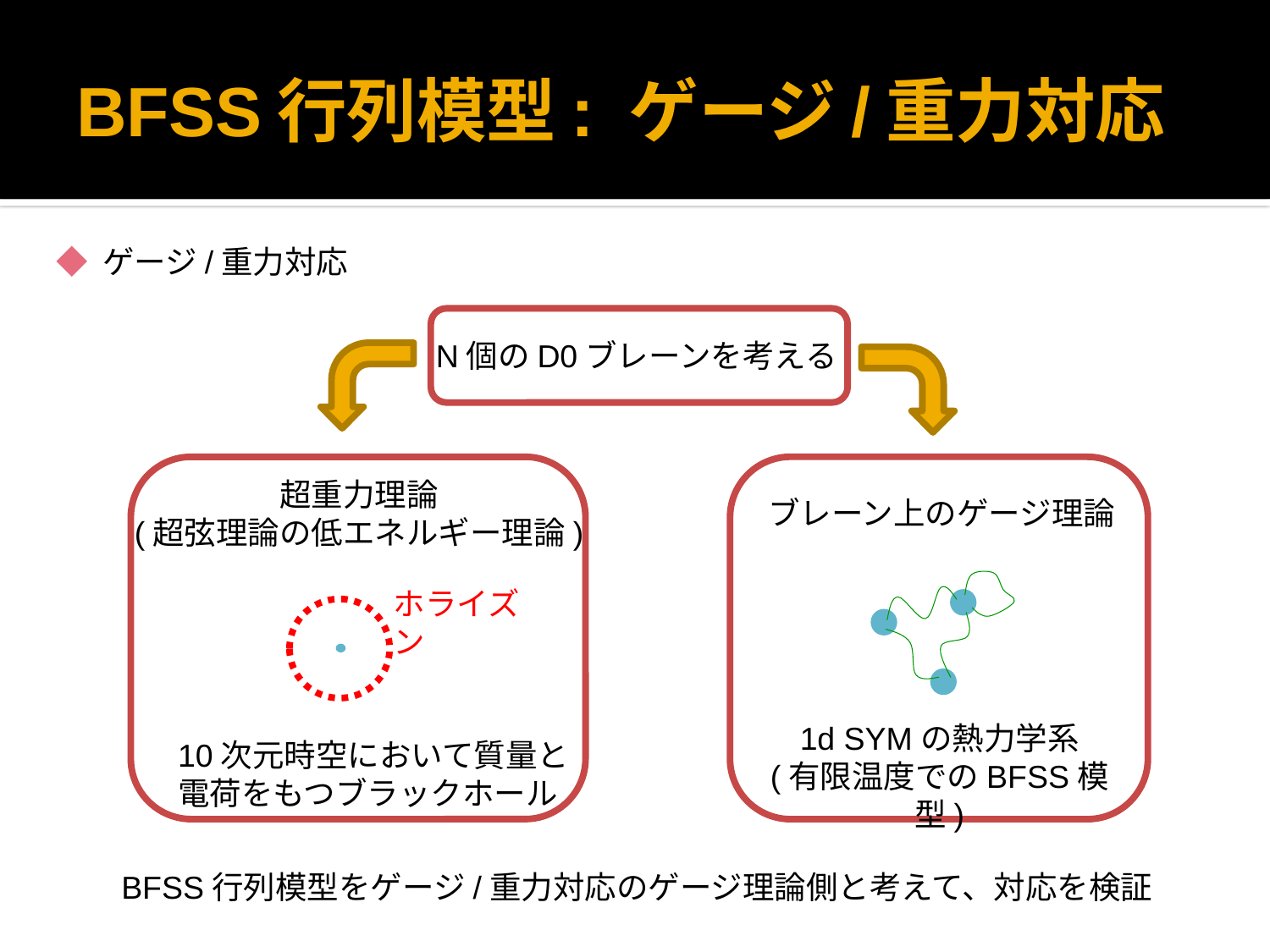

# BFSS行列模型: ゲージ/重力対応
◆ ゲージ/重力対応

N個のD0ブレーンを考える

超重力理論
(超弦理論の低エネルギー理論)
ブレーン上のゲージ理論

ホライズン

1d SYMの熱力学系
(有限温度でのBFSS模型)
10次元時空において質量と電荷をもつブラックホール
BFSS行列模型をゲージ/重力対応のゲージ理論側と考えて、対応を検証